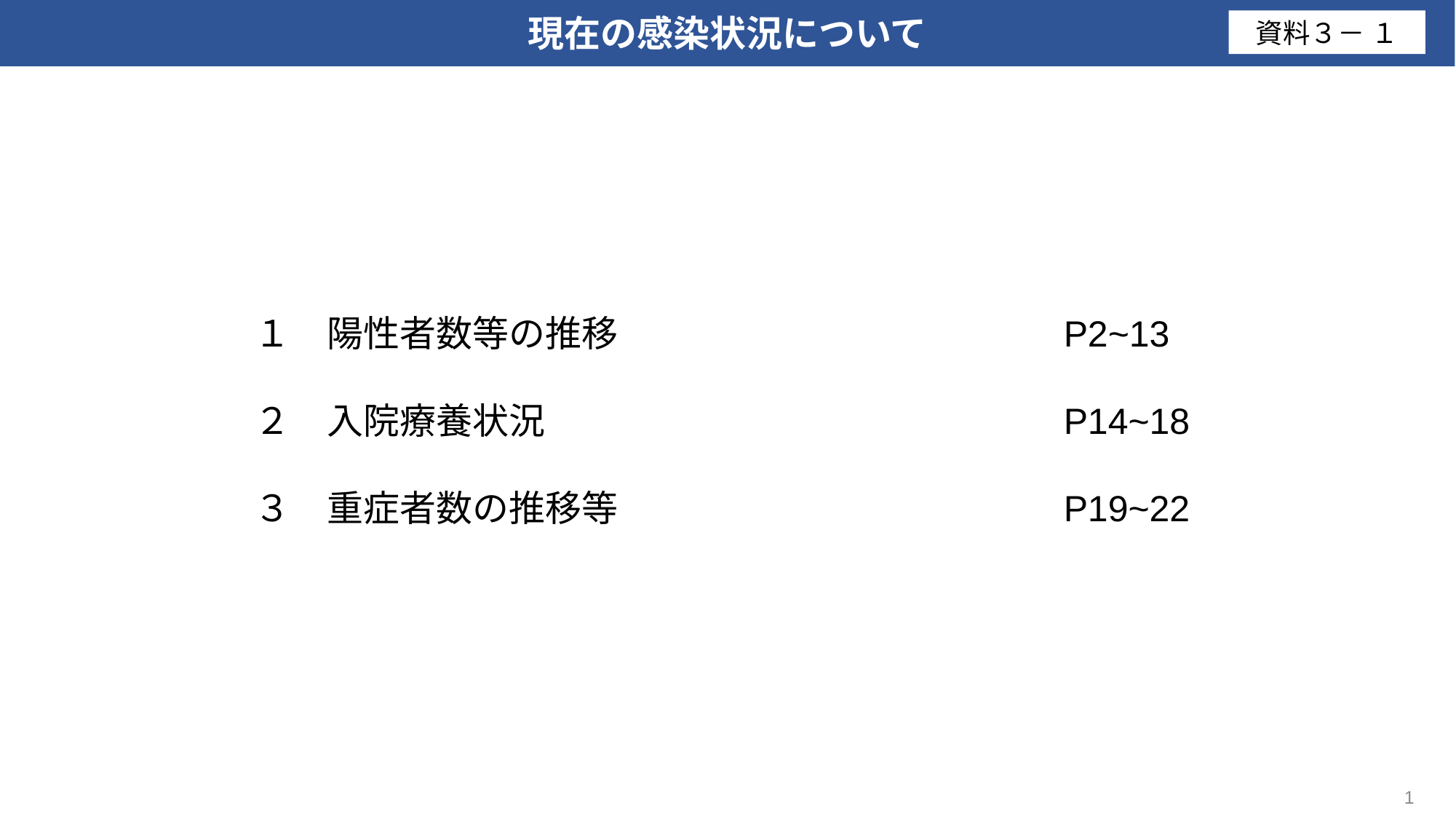

現在の感染状況について
資料３－ １
１　陽性者数等の推移　　　　　　　　　　　　P2~13

２　入院療養状況　　　　　　　　　　　　　　P14~18

３　重症者数の推移等　　　　　　　　　　　　P19~22
1